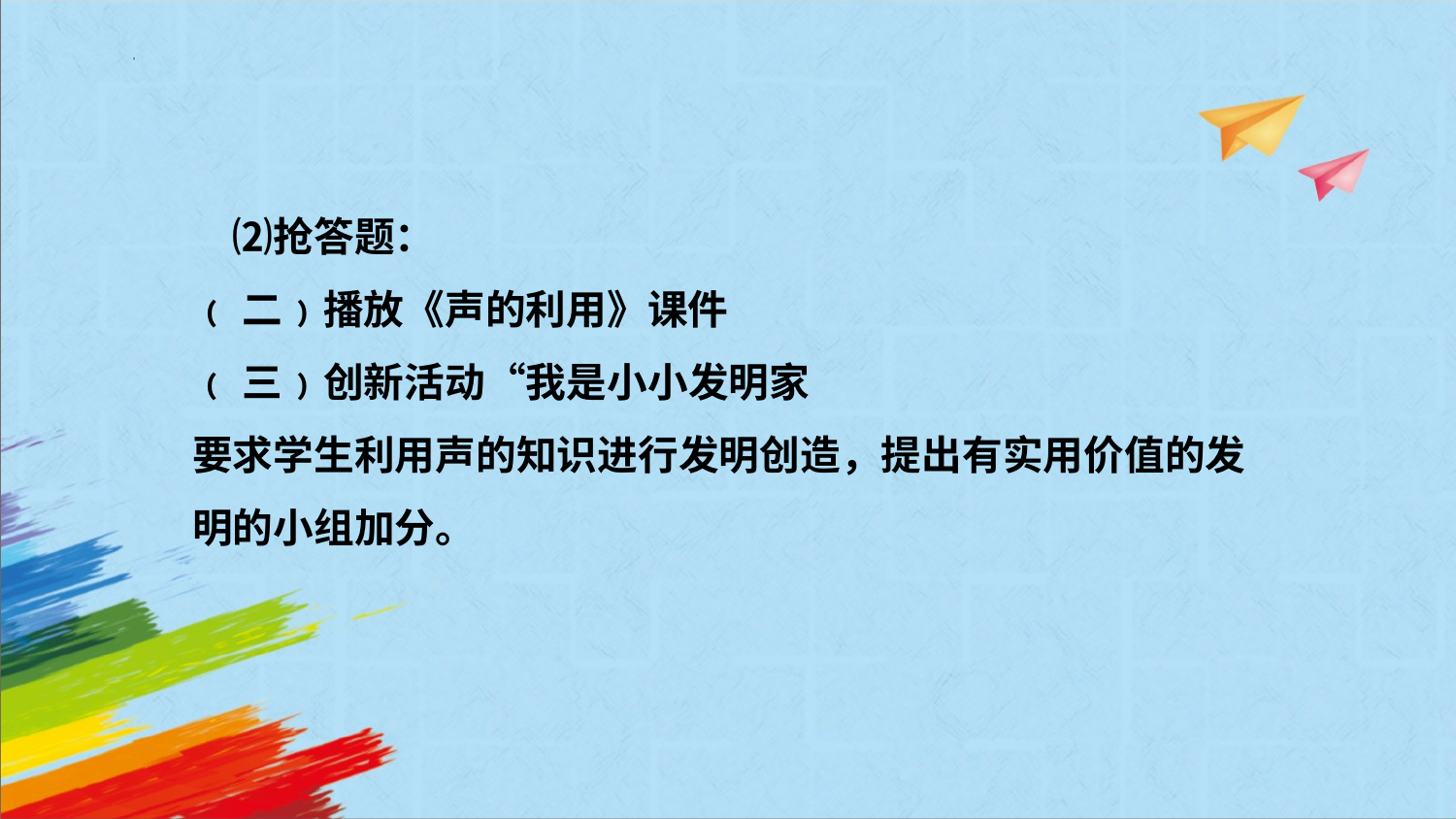

⑵抢答题：
﹙二﹚播放《声的利用》课件
﹙三﹚创新活动“我是小小发明家
要求学生利用声的知识进行发明创造，提出有实用价值的发明的小组加分。